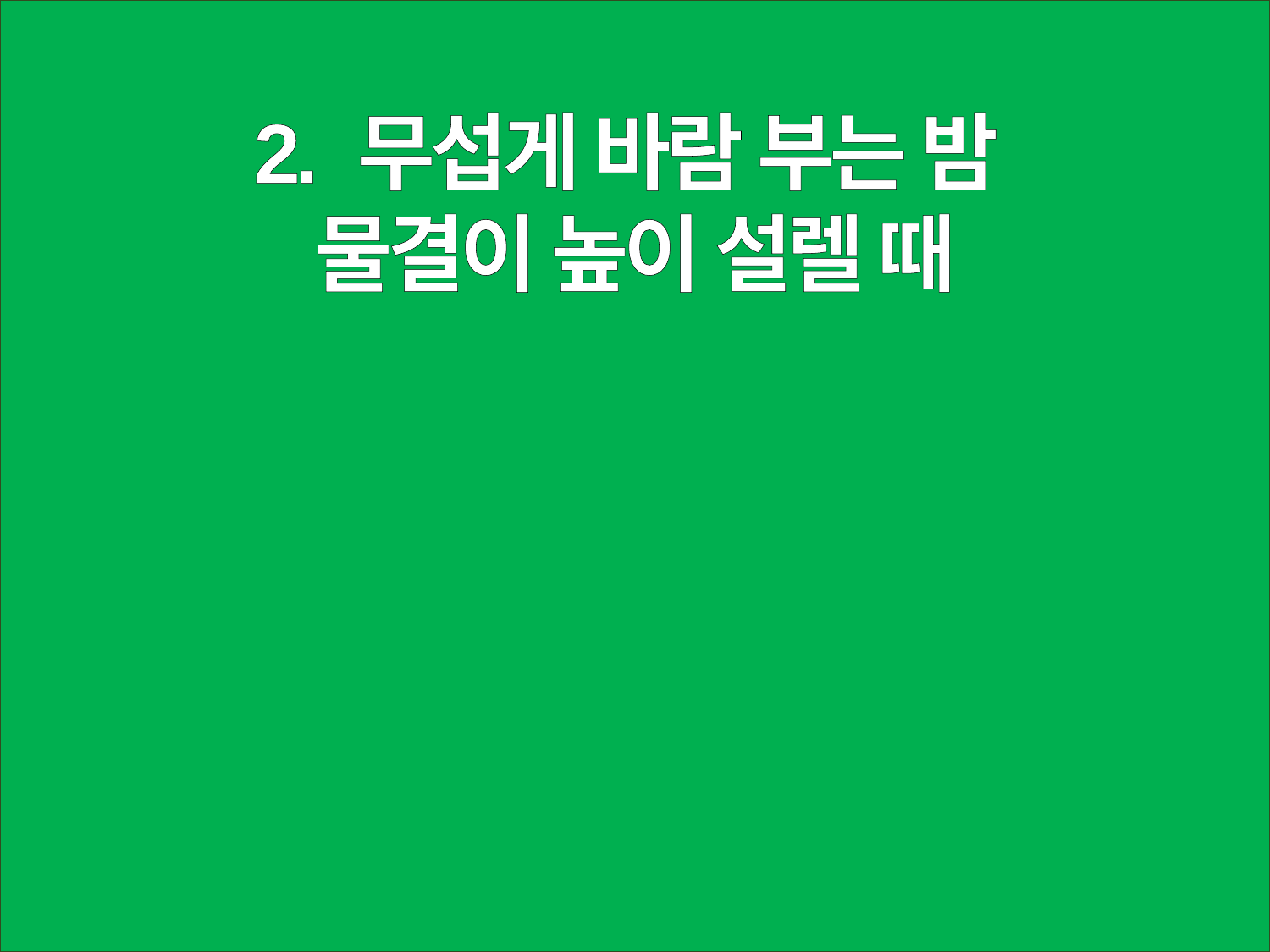

2. 무섭게 바람 부는 밤
물결이 높이 설렐 때